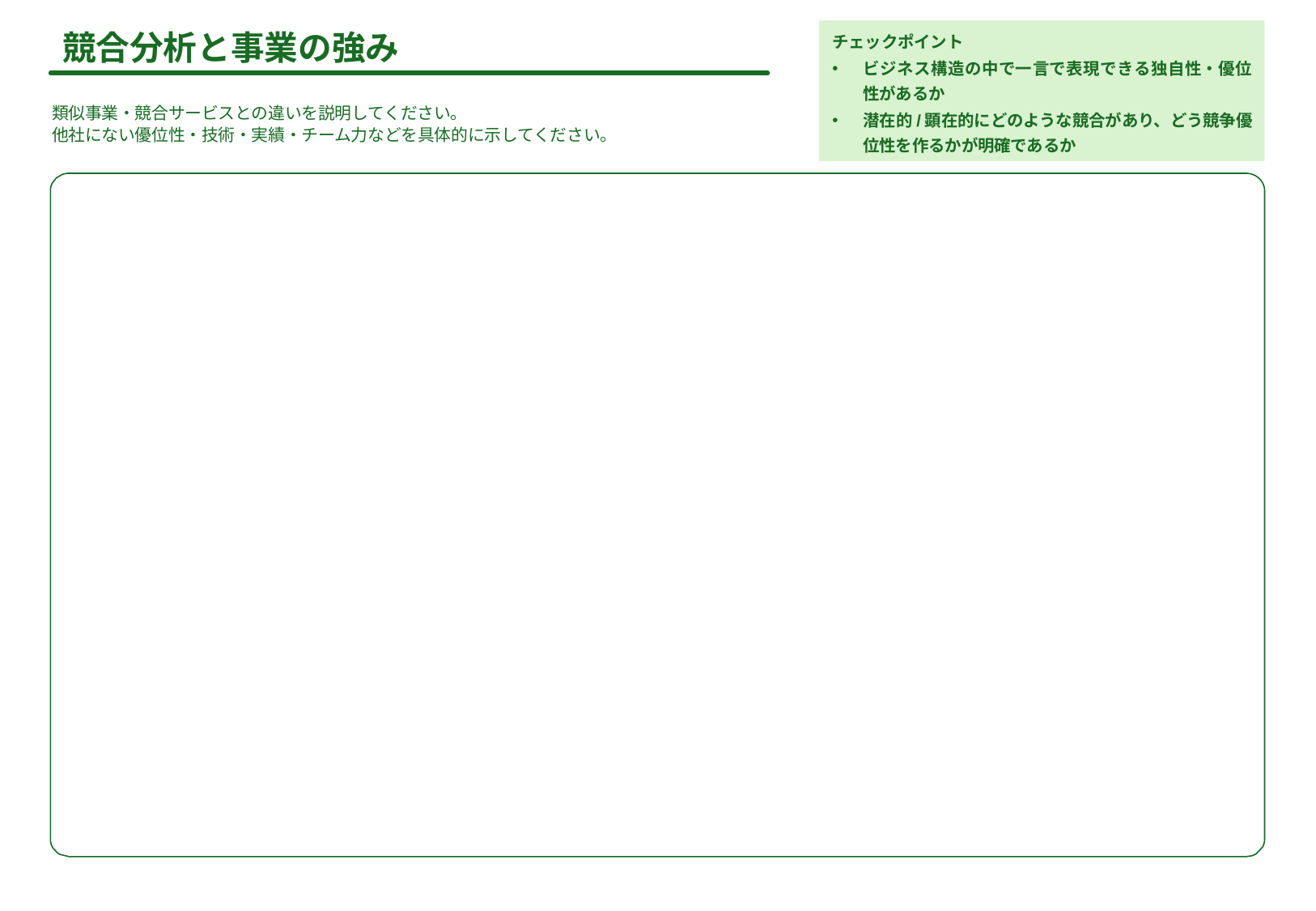

競合分析と事業の強み
チェックポイント
ビジネス構造の中で一言で表現できる独自性・優位性があるか
潜在的/顕在的にどのような競合があり、どう競争優位性を作るかが明確であるか

類似事業・競合サービスとの違いを説明してください。
他社にない優位性・技術・実績・チーム力などを具体的に示してください。